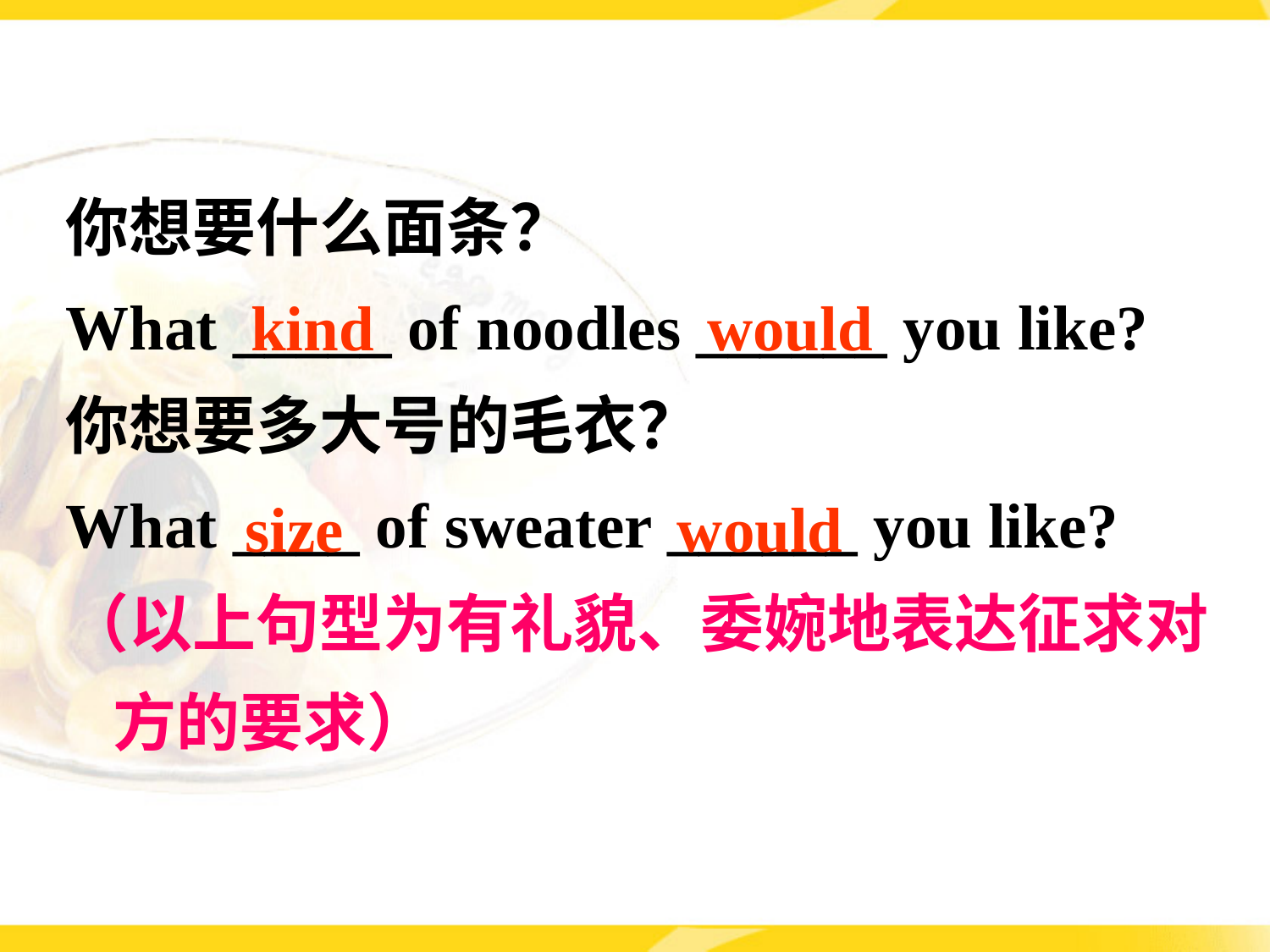

你想要什么面条？
What _____ of noodles ______ you like?
你想要多大号的毛衣？
What ____ of sweater ______ you like?
（以上句型为有礼貌、委婉地表达征求对方的要求）
 kind                     would
size                     would